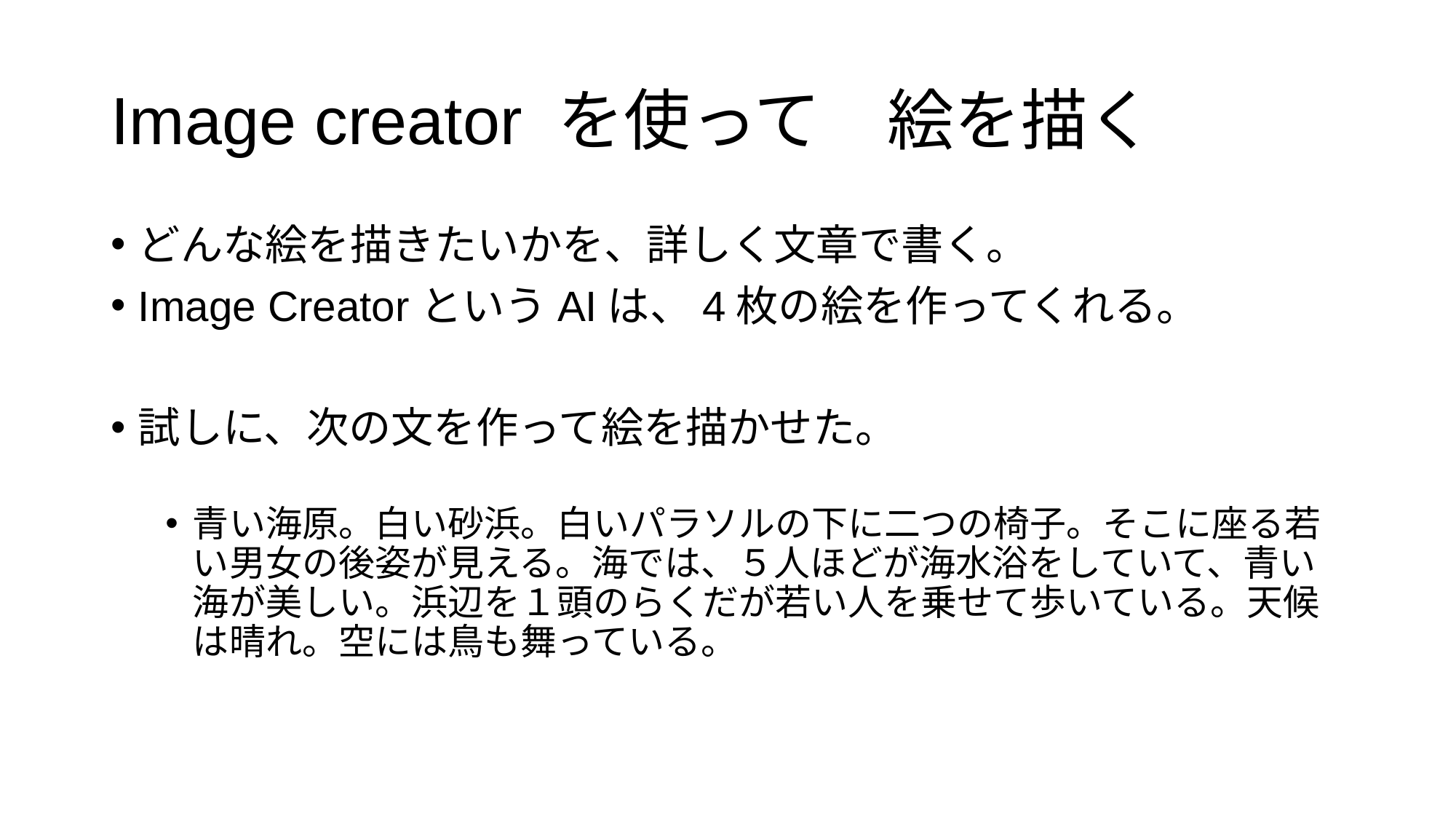

# Image creator を使って　絵を描く
どんな絵を描きたいかを、詳しく文章で書く。
Image CreatorというAIは、4枚の絵を作ってくれる。

試しに、次の文を作って絵を描かせた。
青い海原。白い砂浜。白いパラソルの下に二つの椅子。そこに座る若い男女の後姿が見える。海では、５人ほどが海水浴をしていて、青い海が美しい。浜辺を１頭のらくだが若い人を乗せて歩いている。天候は晴れ。空には鳥も舞っている。